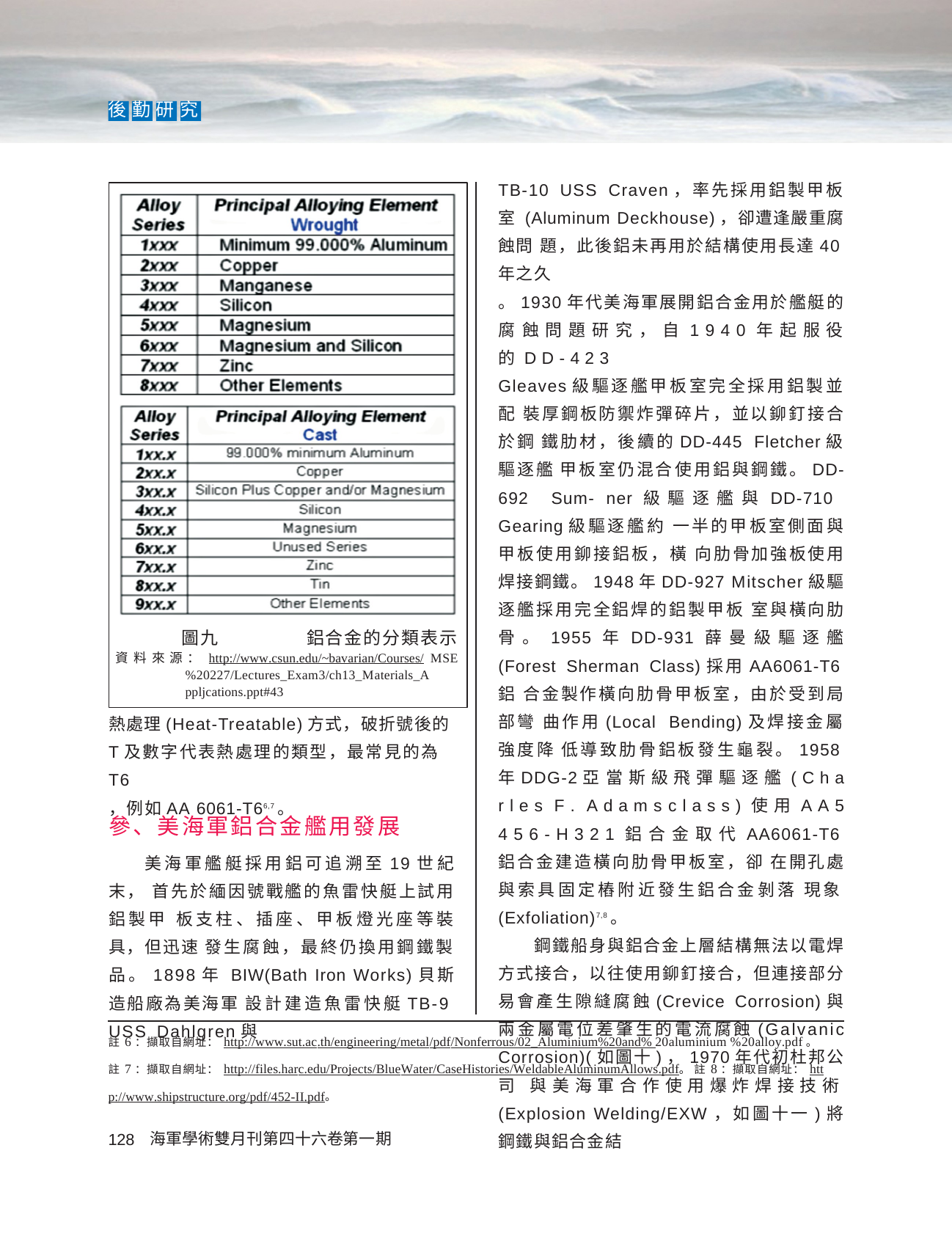

後 勤 研 究

TB-10  USS  Craven，率先採用鋁製甲板室 (Aluminum Deckhouse)，卻遭逢嚴重腐蝕問 題，此後鋁未再用於結構使用長達40年之久
。1930年代美海軍展開鋁合金用於艦艇的腐 蝕 問 題 研 究 ， 自 1 9 4 0 年 起 服 役 的 D D - 4 2 3
Gleaves級驅逐艦甲板室完全採用鋁製並配 裝厚鋼板防禦炸彈碎片，並以鉚釘接合於鋼 鐵肋材，後續的DD-445  Fletcher級驅逐艦 甲板室仍混合使用鋁與鋼鐵。DD-692  Sum- ner級驅逐艦與DD-710  Gearing級驅逐艦約 一半的甲板室側面與甲板使用鉚接鋁板，橫 向肋骨加強板使用焊接鋼鐵。1948年DD-927 Mitscher級驅逐艦採用完全鋁焊的鋁製甲板 室與橫向肋骨。1955年DD-931薛曼級驅逐艦 (Forest Sherman Class)採用AA6061-T6鋁 合金製作橫向肋骨甲板室，由於受到局部彎 曲作用(Local  Bending)及焊接金屬強度降 低導致肋骨鋁板發生龜裂。1958年DDG-2亞 當 斯 級 飛 彈 驅 逐 艦 ( C h a r l e s  F .  A d a m s c l a s s ) 使 用 A A 5 4 5 6 - H 3 2 1 鋁 合 金 取 代 AA6061-T6鋁合金建造橫向肋骨甲板室，卻 在開孔處與索具固定樁附近發生鋁合金剝落 現象(Exfoliation)7,8。
鋼鐵船身與鋁合金上層結構無法以電焊 方式接合，以往使用鉚釘接合，但連接部分 易會產生隙縫腐蝕(Crevice Corrosion)與 兩金屬電位差肇生的電流腐蝕(Galvanic Corrosion)(如圖十)，1970年代初杜邦公司 與美海軍合作使用爆炸焊接技術(Explosion Welding/EXW，如圖十一)將鋼鐵與鋁合金結

圖九	鋁合金的分類表示
資料來源：http://www.csun.edu/~bavarian/Courses/ MSE%20227/Lectures_Exam3/ch13_Materials_A ppljcations.ppt#43
熱處理(Heat-Treatable)方式，破折號後的 T及數字代表熱處理的類型，最常見的為T6

，例如AA 6061-T66,7。
參、美海軍鋁合金艦用發展
美海軍艦艇採用鋁可追溯至19世紀末， 首先於緬因號戰艦的魚雷快艇上試用鋁製甲 板支柱、插座、甲板燈光座等裝具，但迅速 發生腐蝕，最終仍換用鋼鐵製品。1898年 BIW(Bath Iron Works)貝斯造船廠為美海軍 設計建造魚雷快艇TB-9  USS  Dahlgren與

註6：擷取自網址：http://www.sut.ac.th/engineering/metal/pdf/Nonferrous/02_Aluminium%20and% 20aluminium %20alloy.pdf。 註7：擷取自網址：http://files.harc.edu/Projects/BlueWater/CaseHistories/WeldableAluminumAllows.pdf。 註8：擷取自網址：http://www.shipstructure.org/pdf/452-II.pdf。
海軍學術雙月刊第四十六卷第一期
128